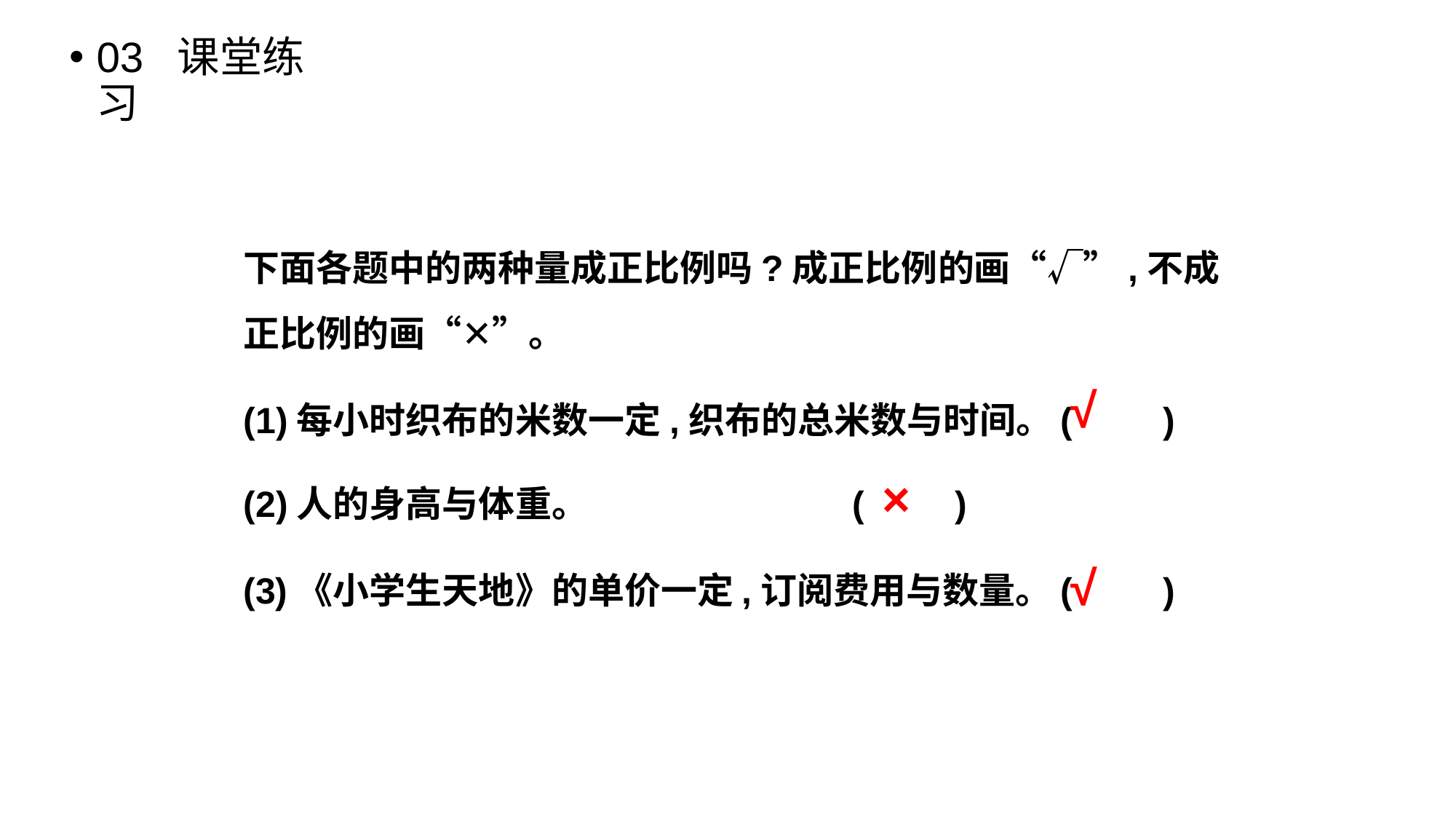

03  课堂练习
下面各题中的两种量成正比例吗?成正比例的画“√”,不成
正比例的画“✕”。
(1)每小时织布的米数一定,织布的总米数与时间。(　　)
√
(2)人的身高与体重。	                    (　　)
×
(3)《小学生天地》的单价一定,订阅费用与数量。(　　)
√